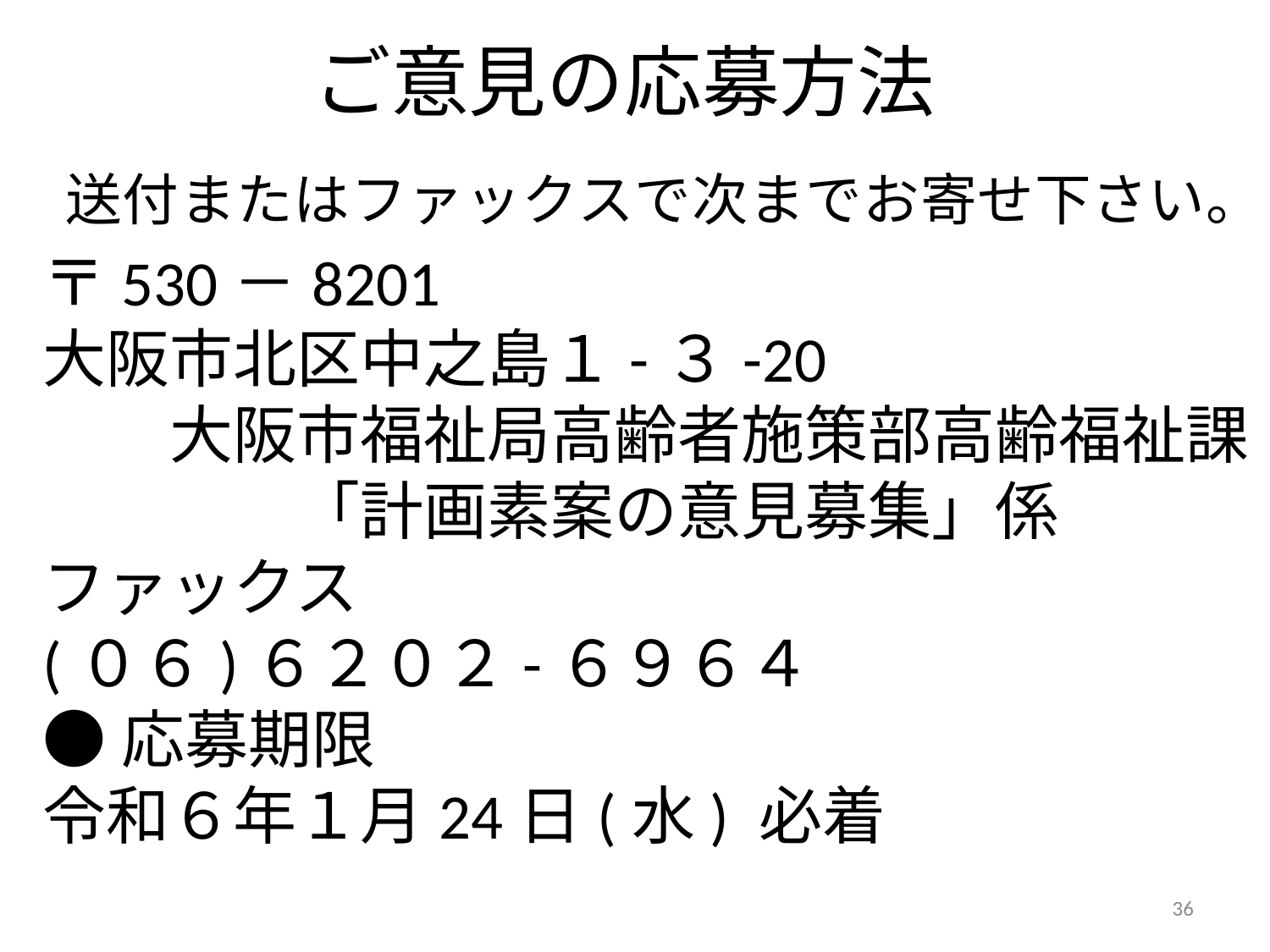

# ご意見の応募方法
送付またはファックスで次までお寄せ下さい。
〒530－8201
大阪市北区中之島１-３-20
　　大阪市福祉局高齢者施策部高齢福祉課
　　　　「計画素案の意見募集」係
ファックス
(０６)６２０２-６９６４
●応募期限
令和６年１月24日(水) 必着
36